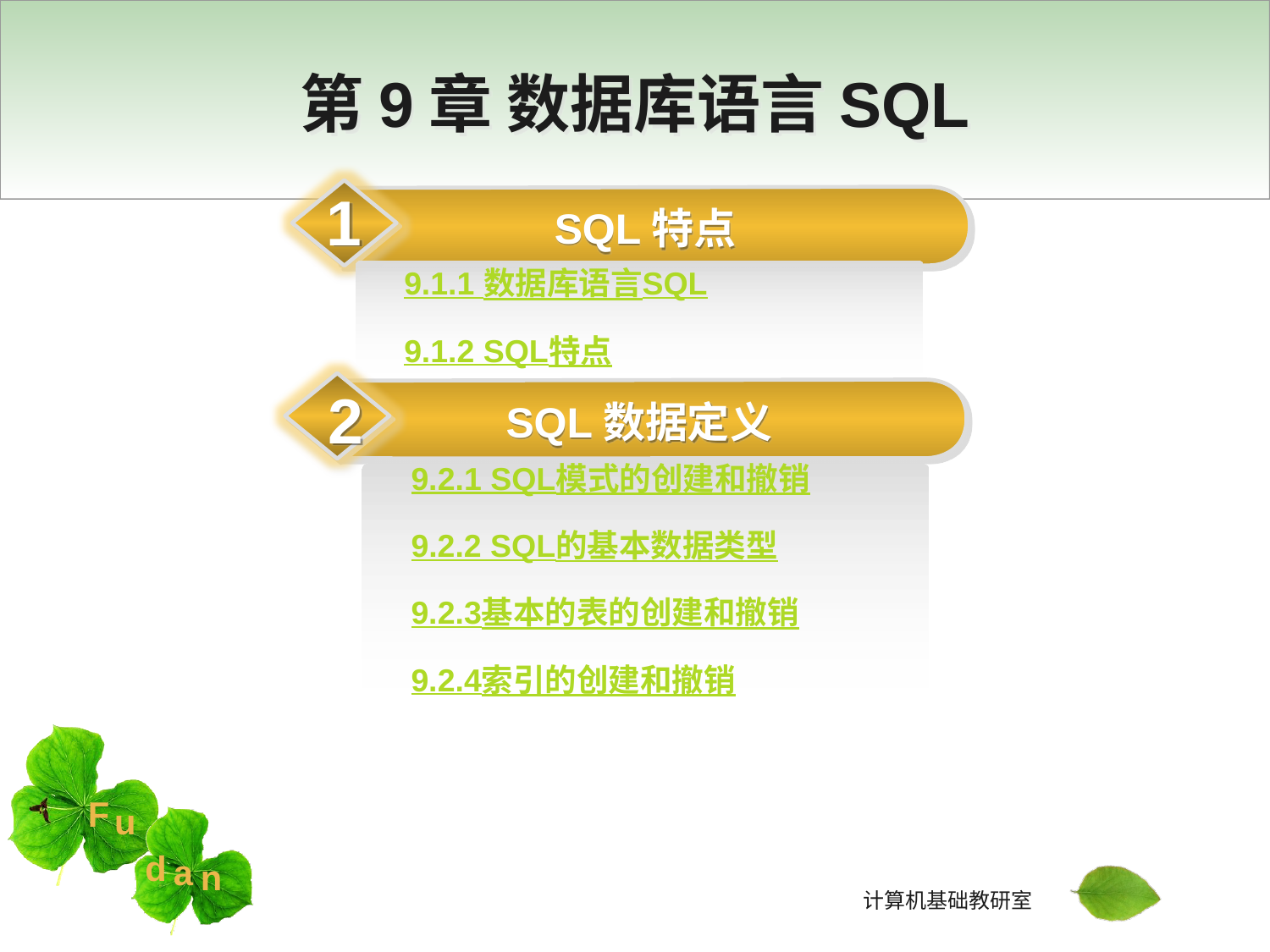

第9章 数据库语言SQL
1

SQL特点
9.1.1 数据库语言SQL
9.1.2 SQL特点

2

SQL数据定义
9.2.1 SQL模式的创建和撤销
9.2.2 SQL的基本数据类型
9.2.3基本的表的创建和撤销
9.2.4索引的创建和撤销